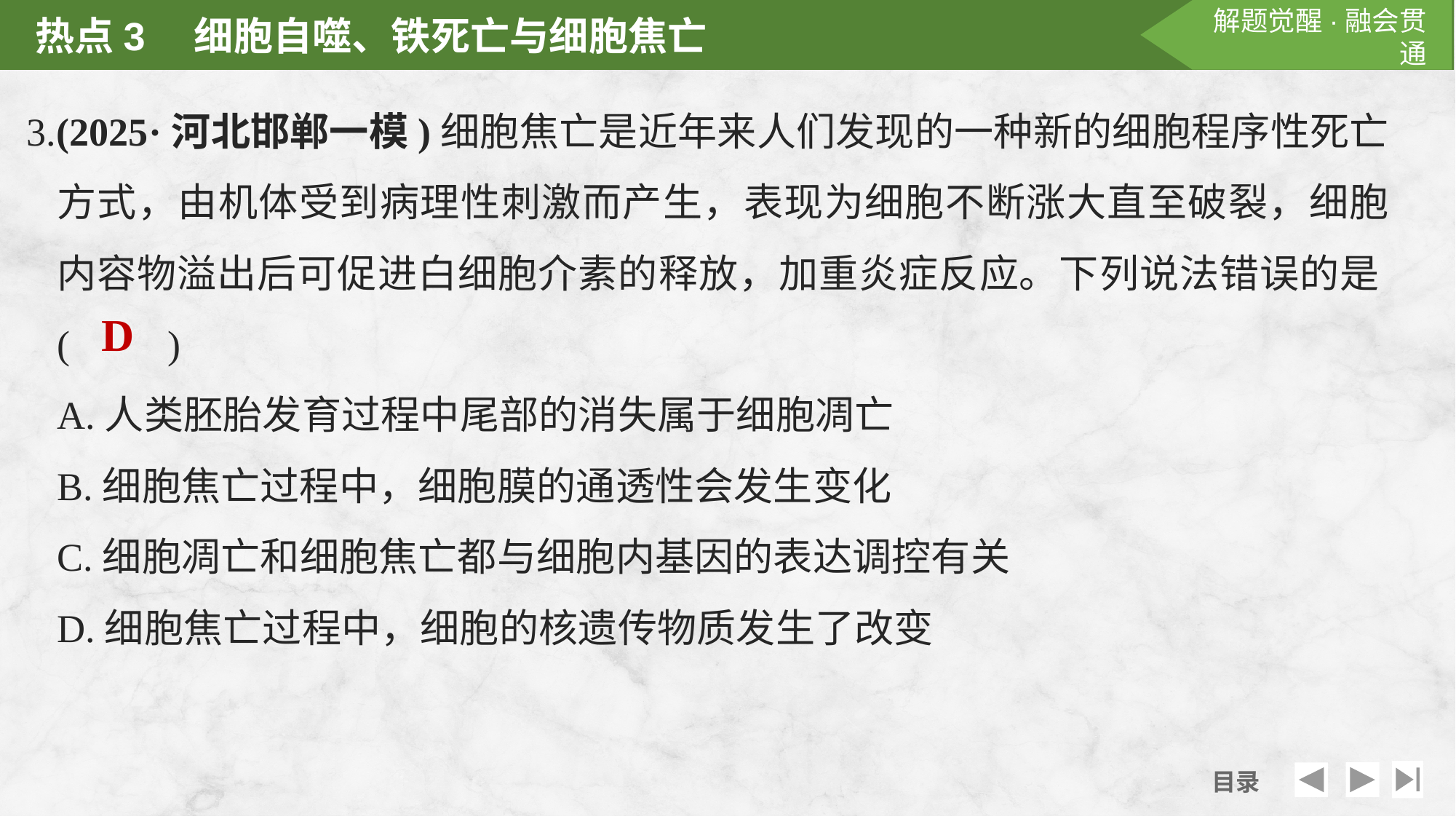

3.(2025·河北邯郸一模)细胞焦亡是近年来人们发现的一种新的细胞程序性死亡方式，由机体受到病理性刺激而产生，表现为细胞不断涨大直至破裂，细胞内容物溢出后可促进白细胞介素的释放，加重炎症反应。下列说法错误的是(　　)
A.人类胚胎发育过程中尾部的消失属于细胞凋亡
B.细胞焦亡过程中，细胞膜的通透性会发生变化
C.细胞凋亡和细胞焦亡都与细胞内基因的表达调控有关
D.细胞焦亡过程中，细胞的核遗传物质发生了改变
D